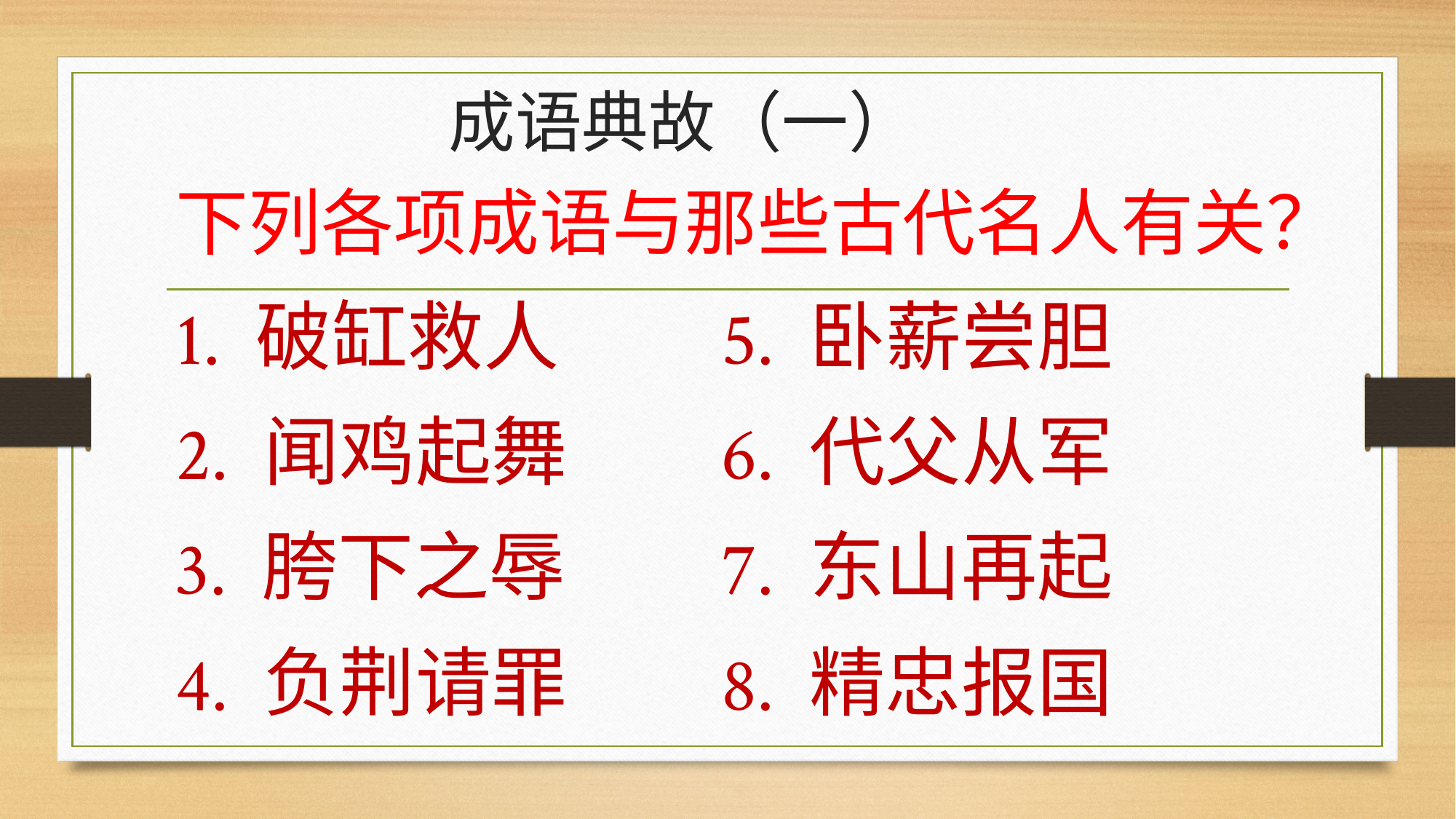

# 成语典故（一）
下列各项成语与那些古代名人有关？
1. 破缸救人		5. 卧薪尝胆
2. 闻鸡起舞		6. 代父从军
3. 胯下之辱		7. 东山再起
4. 负荆请罪		8. 精忠报国